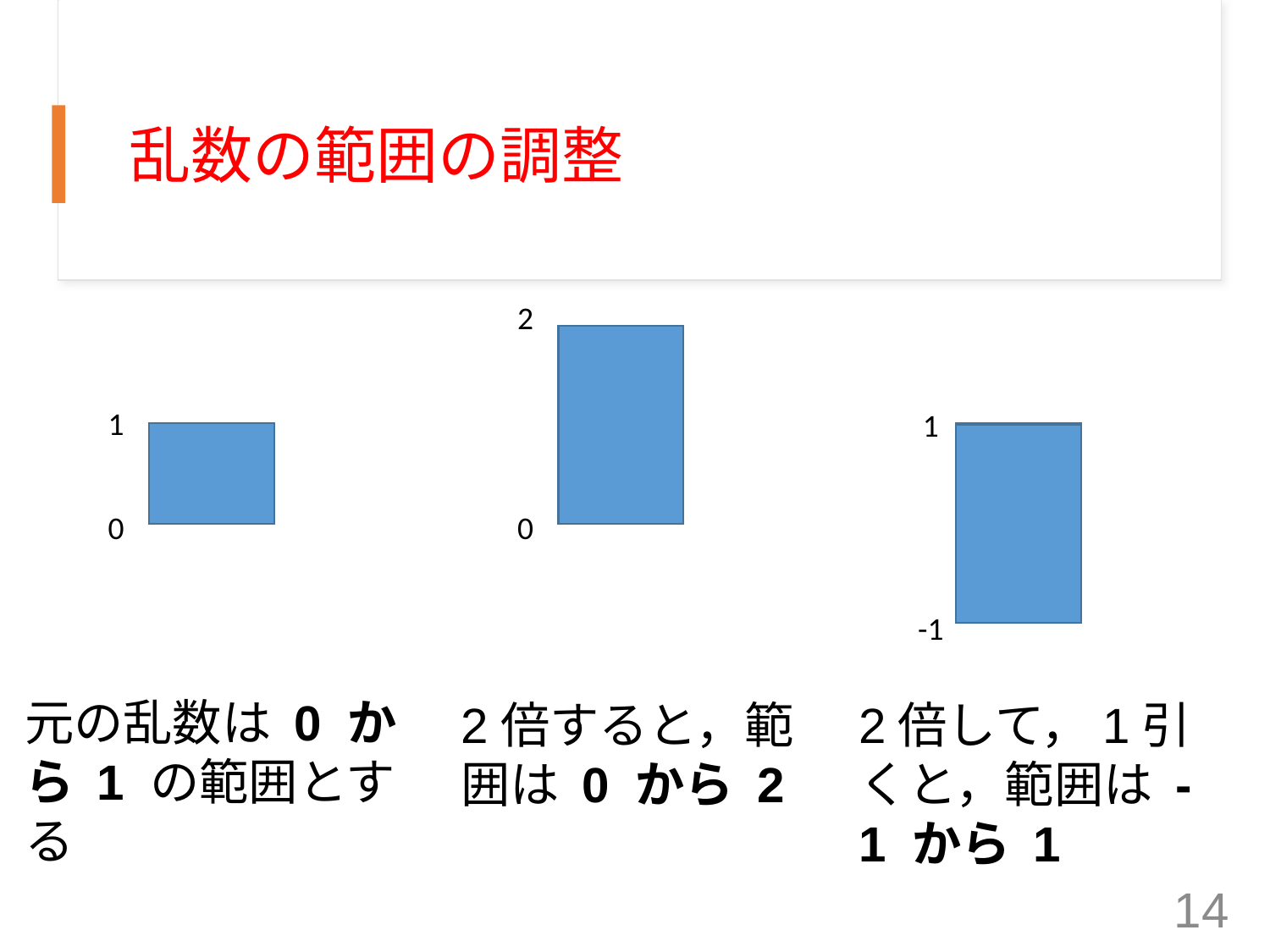

# 乱数の範囲の調整

2

1
1

0
0
-1
元の乱数は 0 から 1 の範囲とする
2倍すると，範囲は 0 から 2
2倍して，1引くと，範囲は -1 から 1
14